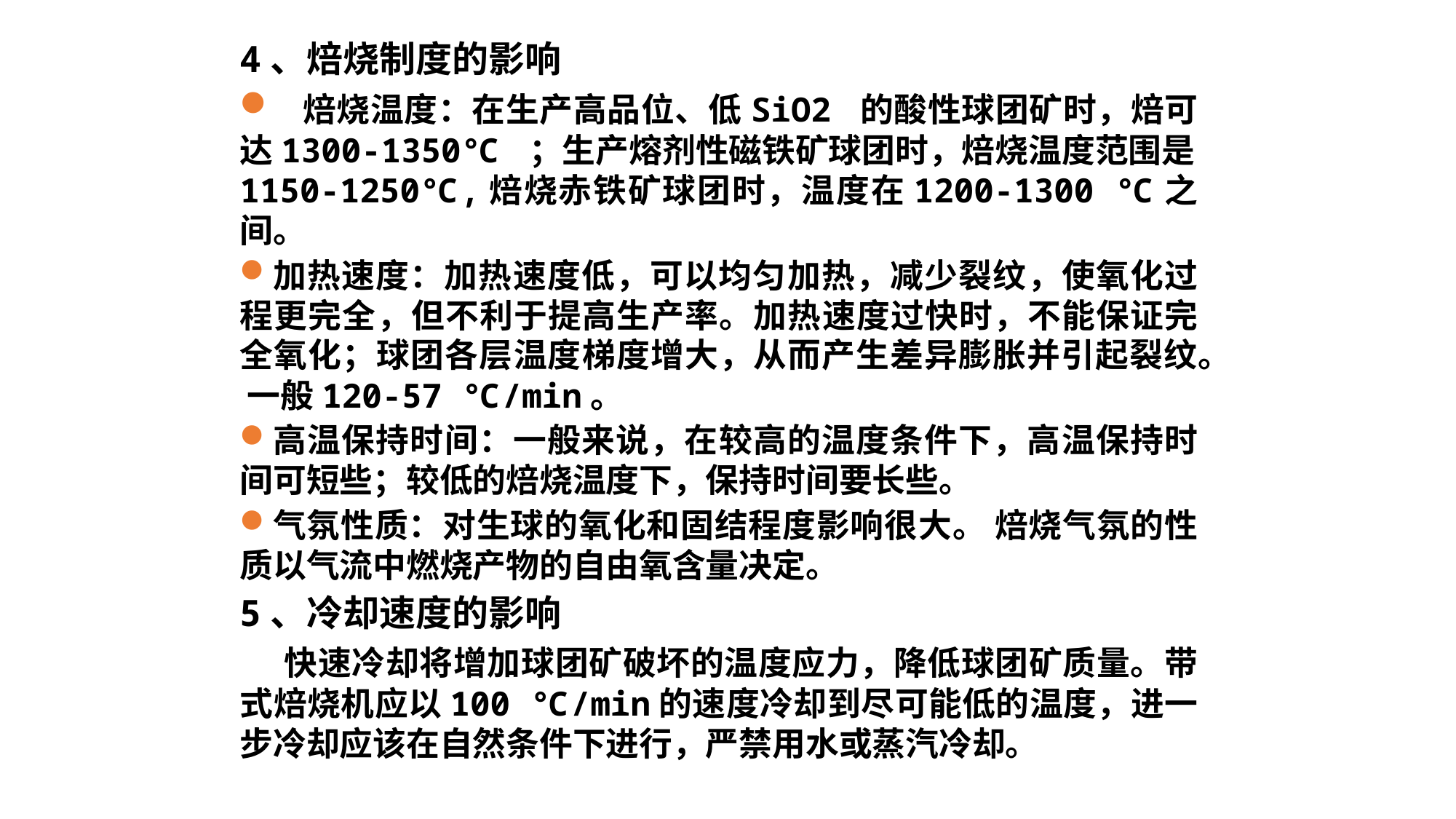

4、焙烧制度的影响
  焙烧温度：在生产高品位、低SiO2 的酸性球团矿时，焙可达1300-1350℃ ；生产熔剂性磁铁矿球团时，焙烧温度范围是1150-1250℃,焙烧赤铁矿球团时，温度在1200-1300 ℃之间。
加热速度：加热速度低，可以均匀加热，减少裂纹，使氧化过程更完全，但不利于提高生产率。加热速度过快时，不能保证完全氧化；球团各层温度梯度增大，从而产生差异膨胀并引起裂纹。 一般120-57 ℃/min。
高温保持时间：一般来说，在较高的温度条件下，高温保持时间可短些；较低的焙烧温度下，保持时间要长些。
气氛性质：对生球的氧化和固结程度影响很大。 焙烧气氛的性质以气流中燃烧产物的自由氧含量决定。
5、冷却速度的影响
    快速冷却将增加球团矿破坏的温度应力，降低球团矿质量。带式焙烧机应以100 ℃/min的速度冷却到尽可能低的温度，进一步冷却应该在自然条件下进行，严禁用水或蒸汽冷却。
51